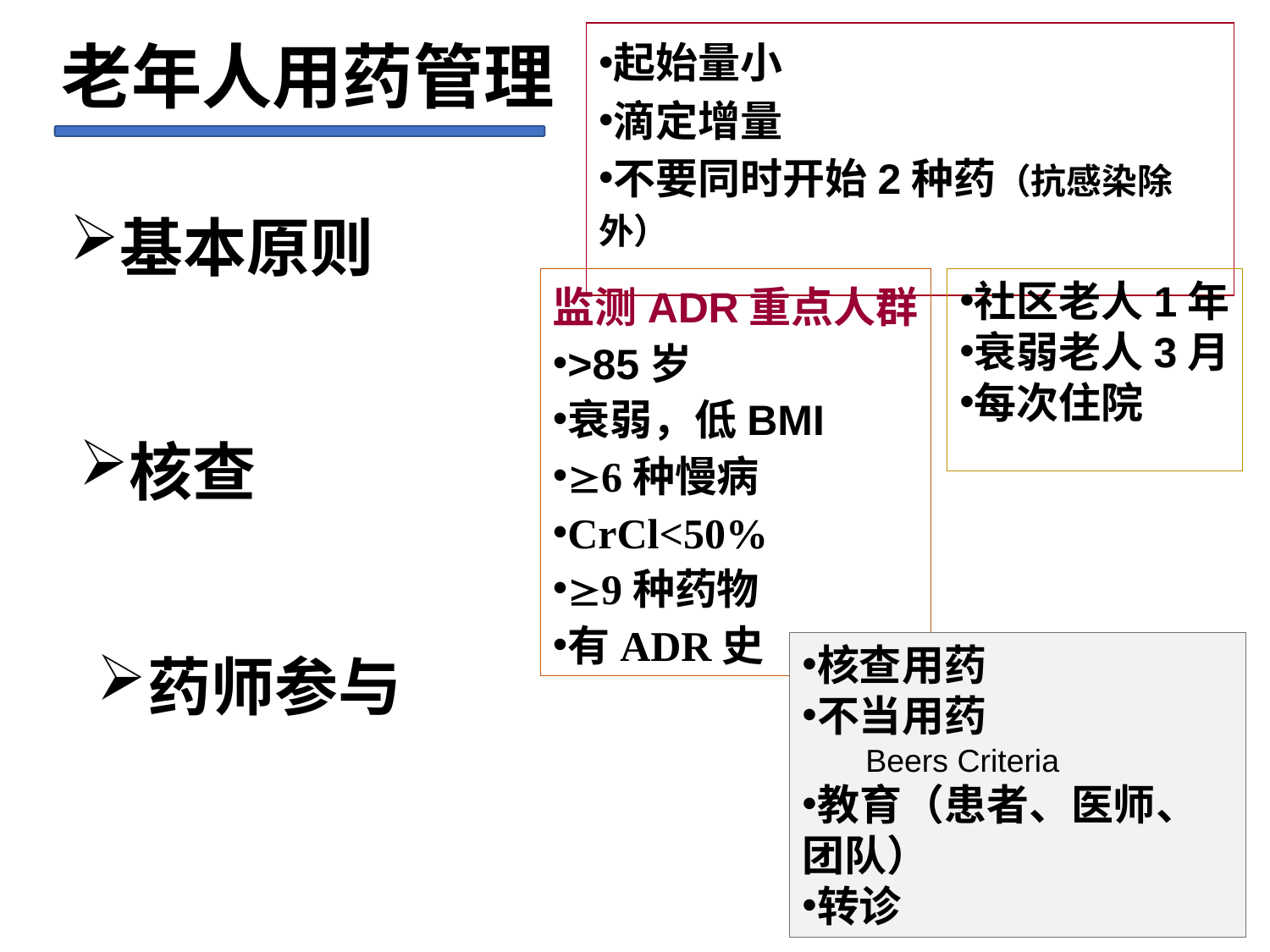

起始量小
滴定增量
不要同时开始2种药（抗感染除外）

老年人用药管理

基本原则
监测ADR重点人群
>85岁
衰弱，低BMI
≥6种慢病
CrCl<50%
≥9种药物
有ADR史
社区老人1年
衰弱老人3月
每次住院

核查
核查用药
不当用药
Beers Criteria
教育（患者、医师、团队）
转诊
药师参与